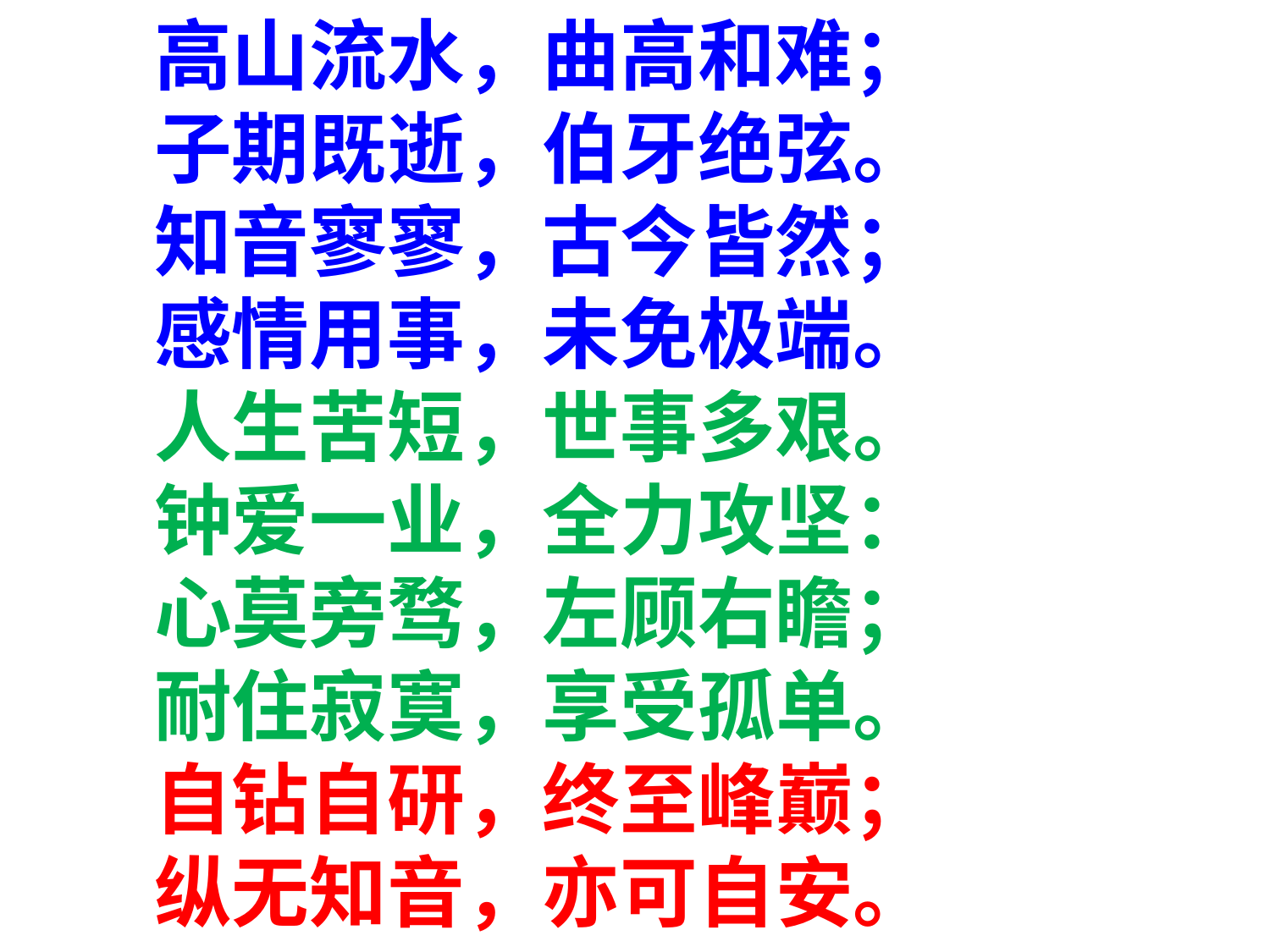

高山流水，曲高和难；
       子期既逝，伯牙绝弦。
       知音寥寥，古今皆然；
       感情用事，未免极端。
       人生苦短，世事多艰。
       钟爱一业，全力攻坚：
       心莫旁骛，左顾右瞻；
       耐住寂寞，享受孤单。
       自钻自研，终至峰巅；
       纵无知音，亦可自安。